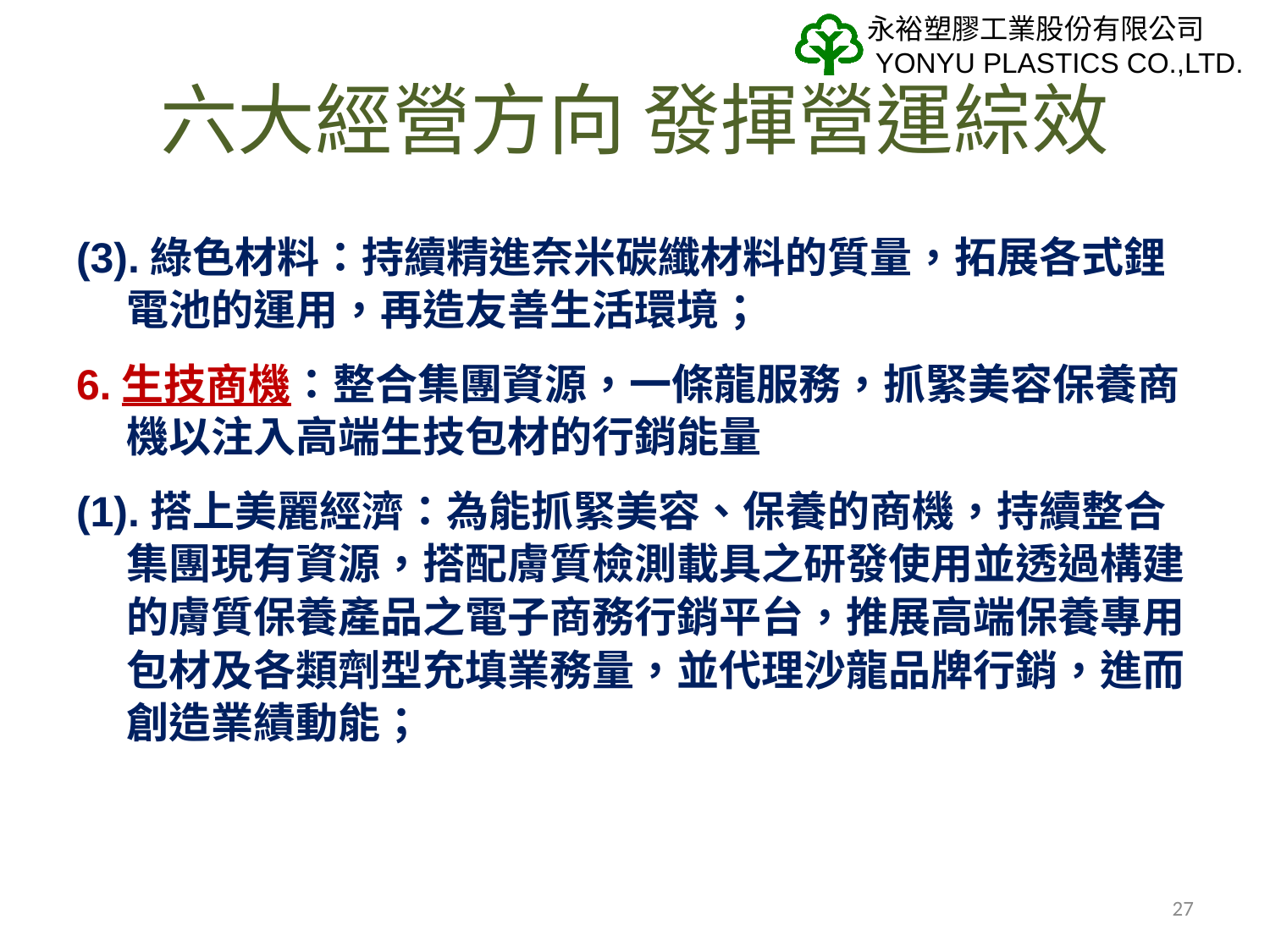

# 六大經營方向 發揮營運綜效
(3).綠色材料：持續精進奈米碳纖材料的質量，拓展各式鋰電池的運用，再造友善生活環境；
6.生技商機：整合集團資源，一條龍服務，抓緊美容保養商機以注入高端生技包材的行銷能量
(1).搭上美麗經濟：為能抓緊美容、保養的商機，持續整合集團現有資源，搭配膚質檢測載具之研發使用並透過構建的膚質保養產品之電子商務行銷平台，推展高端保養專用包材及各類劑型充填業務量，並代理沙龍品牌行銷，進而創造業績動能；
27